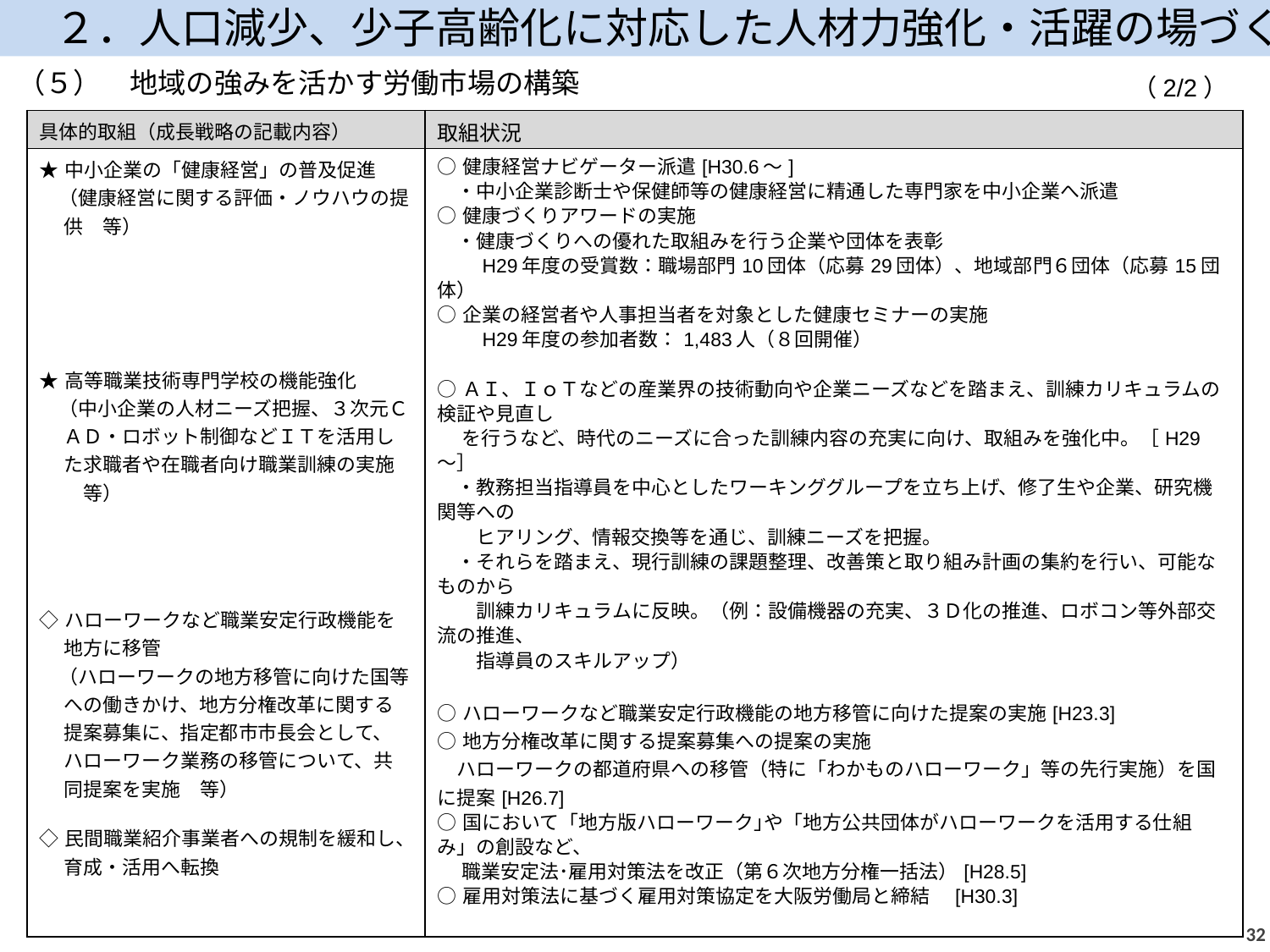

２．人口減少、少子高齢化に対応した人材力強化・活躍の場づくり
（５）　地域の強みを活かす労働市場の構築
（2/2）
| 具体的取組（成長戦略の記載内容） | 取組状況 |
| --- | --- |
| ★中小企業の「健康経営」の普及促進 　（健康経営に関する評価・ノウハウの提供　等） 　 ★高等職業技術専門学校の機能強化 　（中小企業の人材ニーズ把握、３次元ＣＡＤ・ロボット制御などＩＴを活用した求職者や在職者向け職業訓練の実施　等） 　 ◇ハローワークなど職業安定行政機能を地方に移管 　（ハローワークの地方移管に向けた国等への働きかけ、地方分権改革に関する提案募集に、指定都市市長会として、ハローワーク業務の移管について、共同提案を実施　等） ◇民間職業紹介事業者への規制を緩和し、育成・活用へ転換 | ○健康経営ナビゲーター派遣[H30.6～] 　・中小企業診断士や保健師等の健康経営に精通した専門家を中小企業へ派遣 ○健康づくりアワードの実施 　・健康づくりへの優れた取組みを行う企業や団体を表彰 　　H29年度の受賞数：職場部門10団体（応募29団体）、地域部門６団体（応募15団体） ○企業の経営者や人事担当者を対象とした健康セミナーの実施 　　H29年度の参加者数：1,483人（８回開催） ○ＡＩ、ＩｏＴなどの産業界の技術動向や企業ニーズなどを踏まえ、訓練カリキュラムの検証や見直し 　 を行うなど、時代のニーズに合った訓練内容の充実に向け、取組みを強化中。［H29～］ 　・教務担当指導員を中心としたワーキンググループを立ち上げ、修了生や企業、研究機関等への 　　ヒアリング、情報交換等を通じ、訓練ニーズを把握。 　・それらを踏まえ、現行訓練の課題整理、改善策と取り組み計画の集約を行い、可能なものから 　　訓練カリキュラムに反映。（例：設備機器の充実、３Ｄ化の推進、ロボコン等外部交流の推進、 　　指導員のスキルアップ） ○ハローワークなど職業安定行政機能の地方移管に向けた提案の実施[H23.3] ○地方分権改革に関する提案募集への提案の実施 　ハローワークの都道府県への移管（特に「わかものハローワーク」等の先行実施）を国に提案[H26.7] ○国において「地方版ハローワーク｣や「地方公共団体がハローワークを活用する仕組み」の創設など、 　 職業安定法･雇用対策法を改正（第６次地方分権一括法）[H28.5] ○雇用対策法に基づく雇用対策協定を大阪労働局と締結　[H30.3] |
32